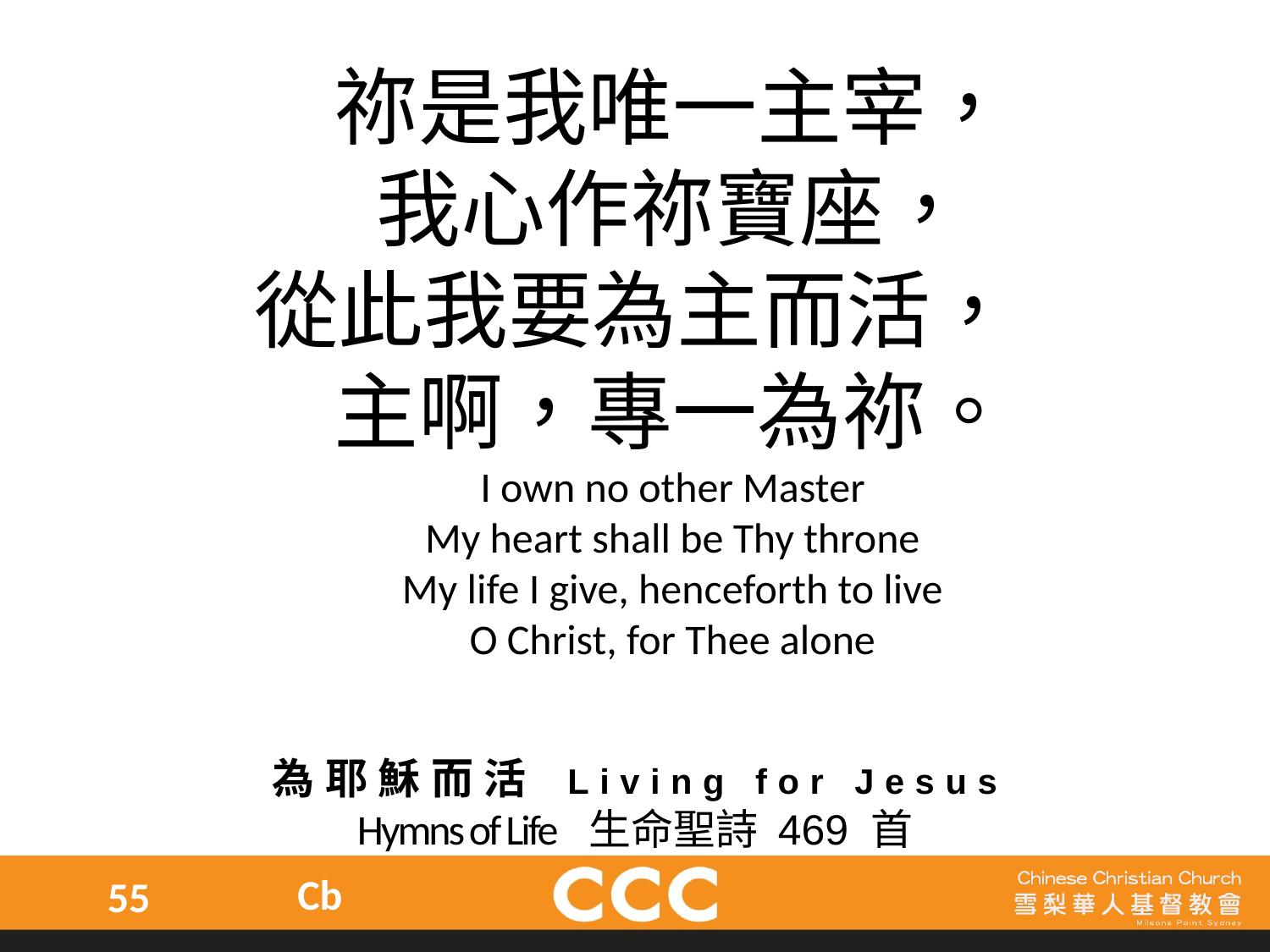

祢是我唯一主宰，
我心作祢寶座，
從此我要為主而活，
主啊，專一為祢。
I own no other Master
My heart shall be Thy throne
My life I give, henceforth to live
O Christ, for Thee alone
為耶穌而活 Living for Jesus
Hymns of Life   生命聖詩 469 首
Cb
55